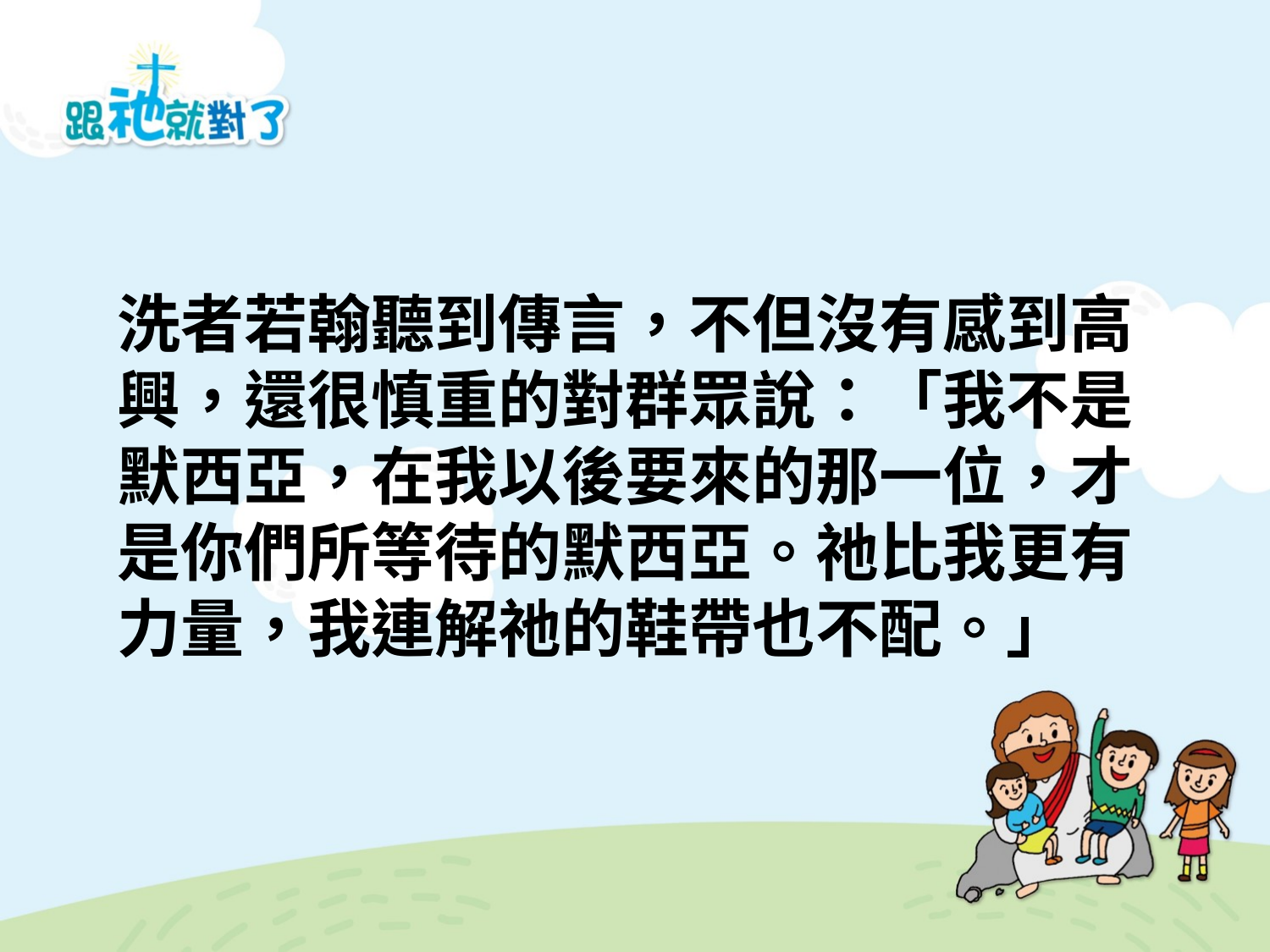

洗者若翰聽到傳言，不但沒有感到高興，還很慎重的對群眾說：「我不是默西亞，在我以後要來的那一位，才是你們所等待的默西亞。祂比我更有力量，我連解祂的鞋帶也不配。」